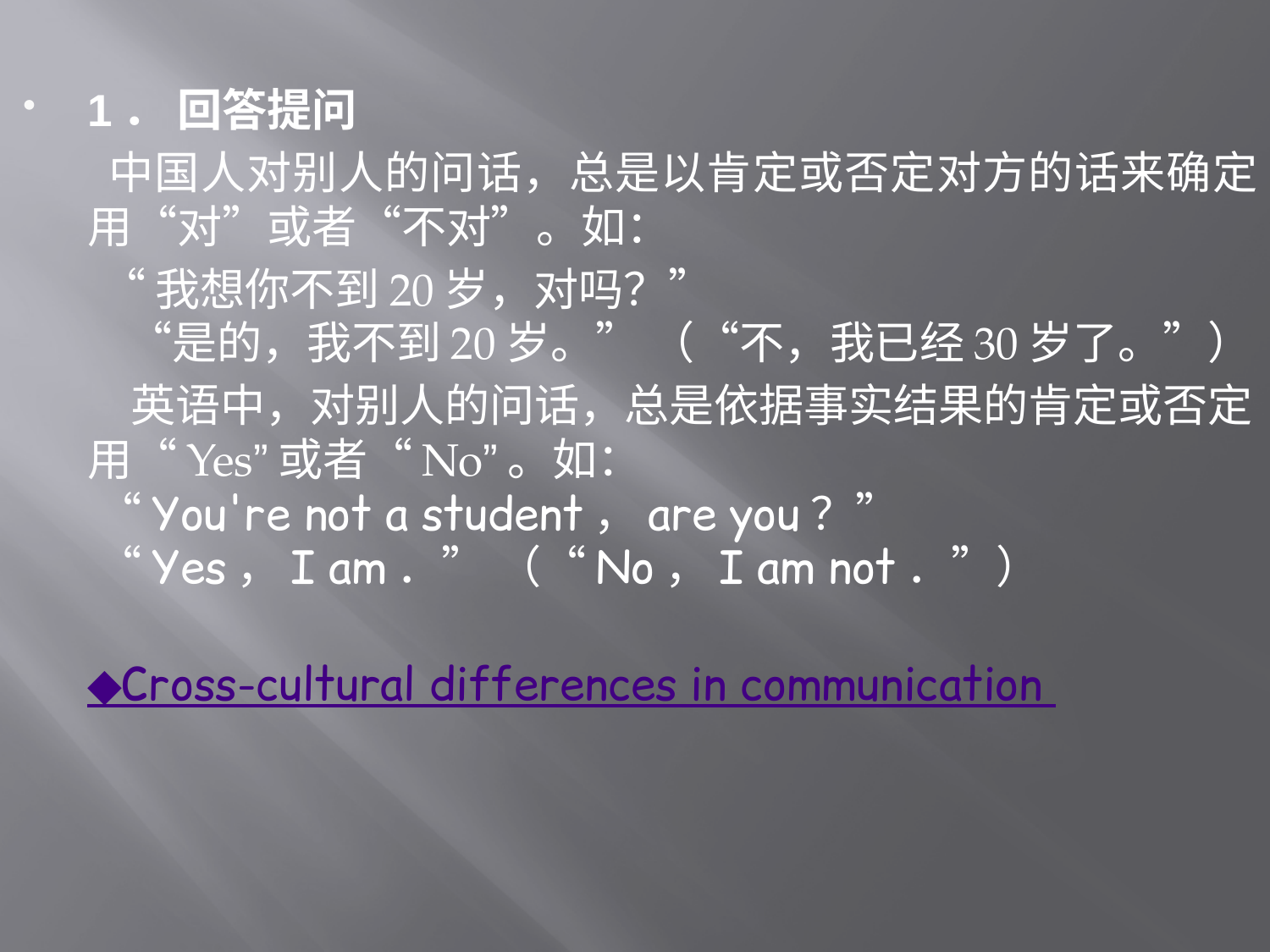

# 1． 回答提问
      中国人对别人的问话，总是以肯定或否定对方的话来确定用“对”或者“不对”。如：
       “我想你不到20岁，对吗？”
    “是的，我不到20岁。” （“不，我已经30岁了。”）
         英语中，对别人的问话，总是依据事实结果的肯定或否定用“Yes”或者“No”。如：
 “You're not a student，are you？”
 “Yes，I am．” （“No，I am not．”）
◆Cross-cultural differences in communication